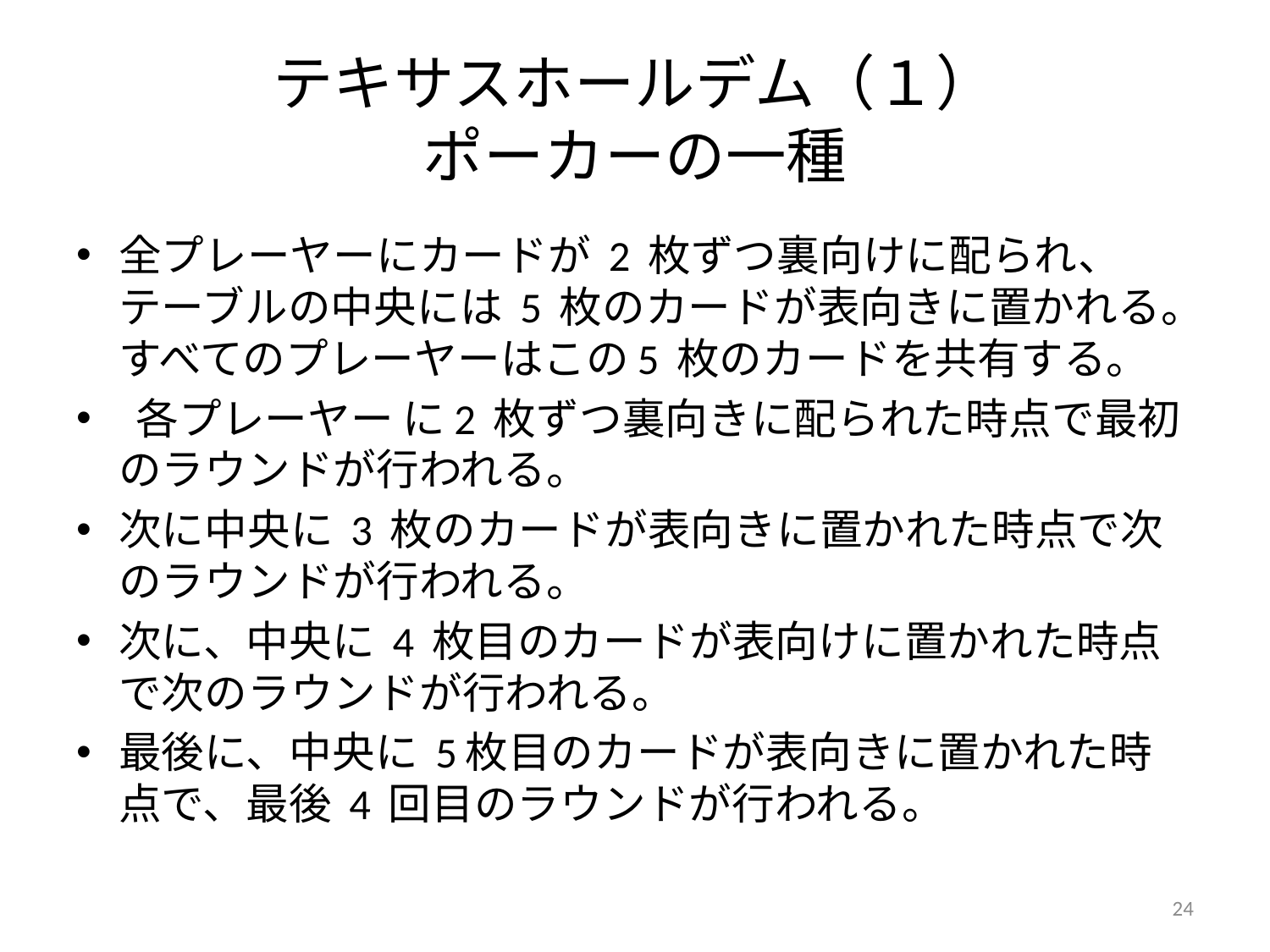

# テキサスホールデム（１） ポーカーの一種
全プレーヤーにカードが 2 枚ずつ裏向けに配られ、テーブルの中央には 5 枚のカードが表向きに置かれる。すべてのプレーヤーはこの5 枚のカードを共有する。
 各プレーヤー に2 枚ずつ裏向きに配られた時点で最初のラウンドが行われる。
次に中央に 3 枚のカードが表向きに置かれた時点で次のラウンドが行われる。
次に、中央に 4 枚目のカードが表向けに置かれた時点で次のラウンドが行われる。
最後に、中央に 5枚目のカードが表向きに置かれた時点で、最後 4 回目のラウンドが行われる。
24